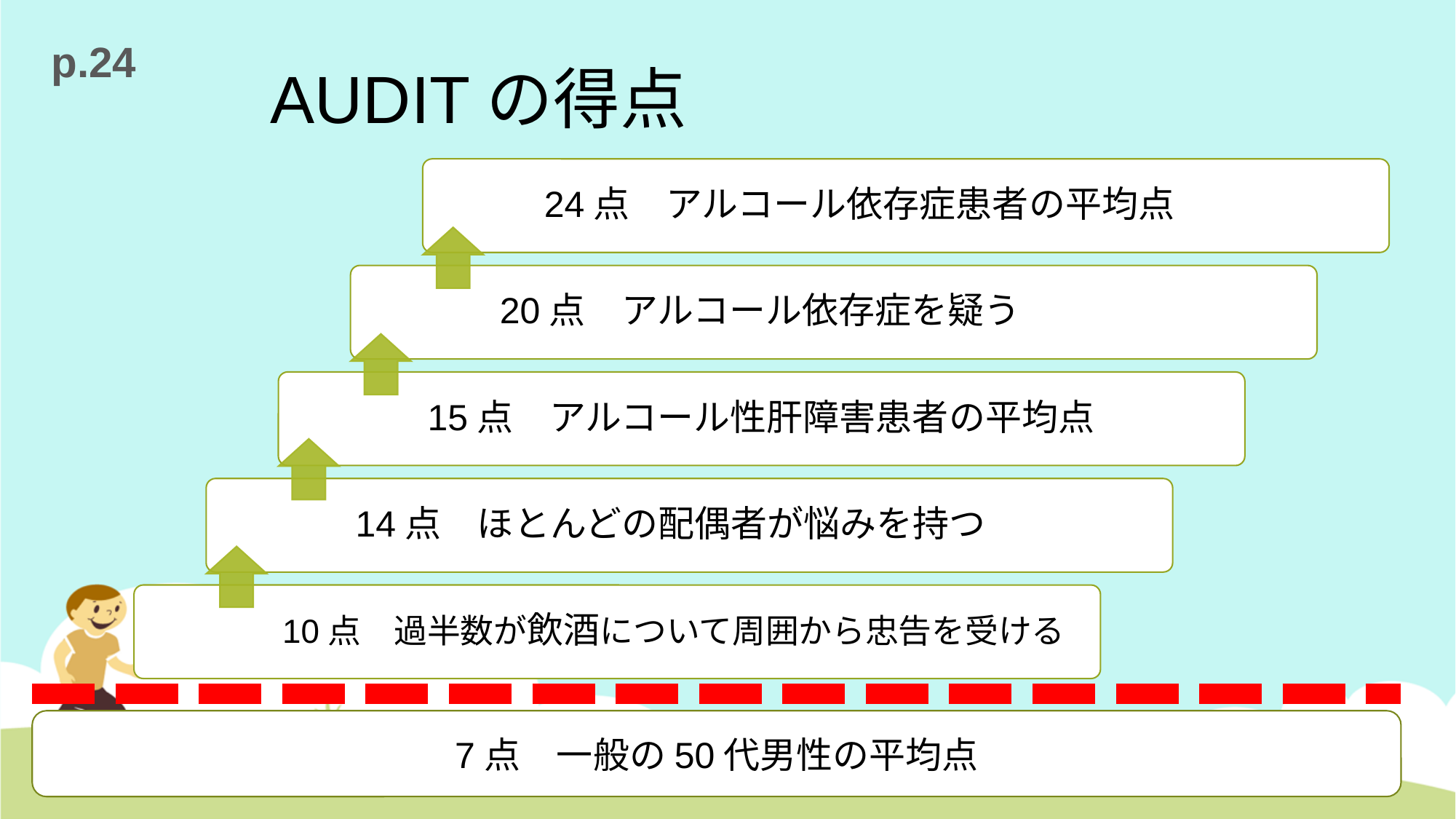

# AUDITの得点
p.24
24点　アルコール依存症患者の平均点
20点　アルコール依存症を疑う
15点　アルコール性肝障害患者の平均点
14点　ほとんどの配偶者が悩みを持つ
10点　過半数が飲酒について周囲から忠告を受ける

7点　一般の50代男性の平均点